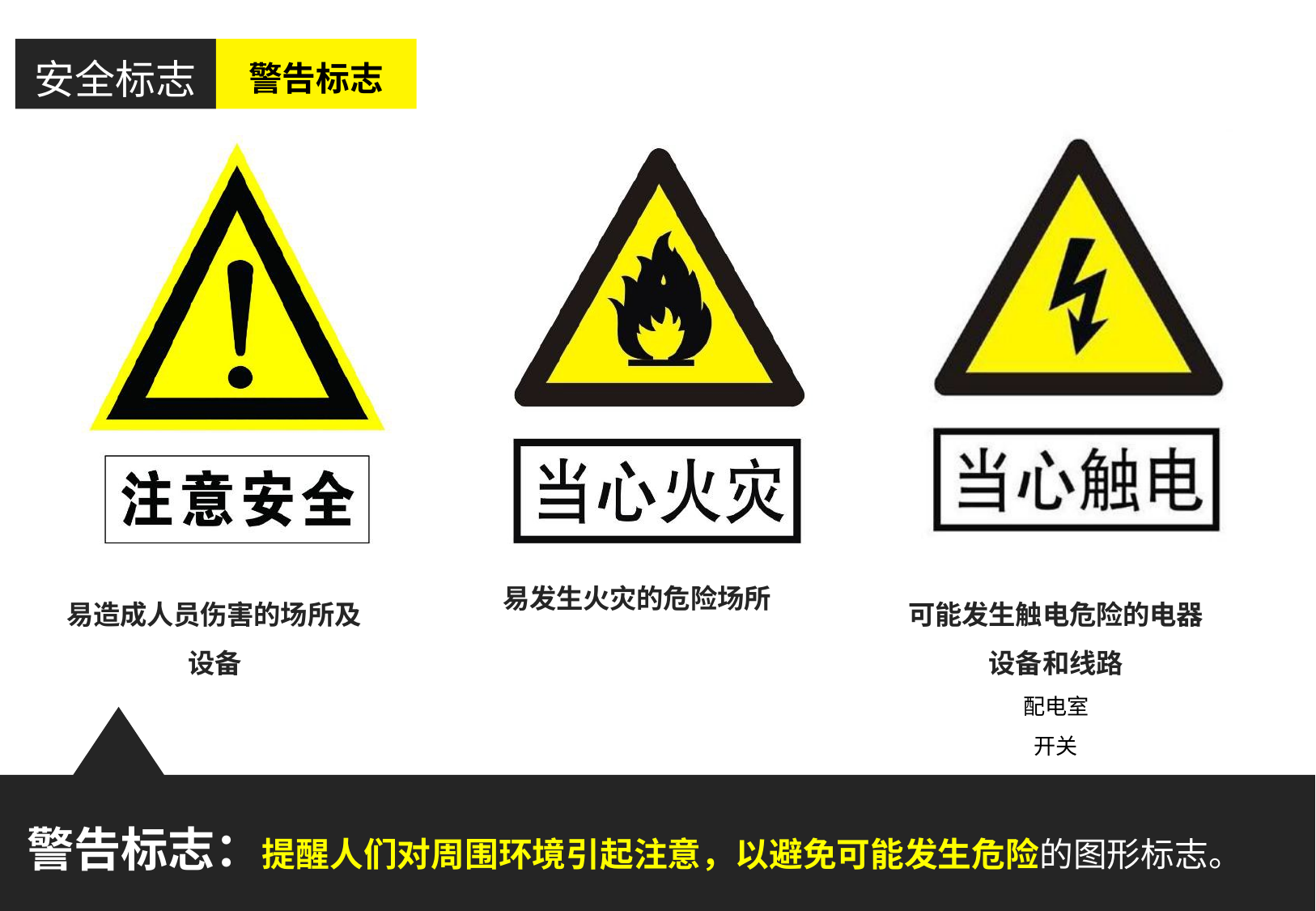

# 安全标志
警告标志

易造成人员伤害的场所及 设备
易发生火灾的危险场所
可能发生触电危险的电器 设备和线路
配电室 开关

警告标志：提醒人们对周围环境引起注意，以避免可能发生危险的图形标志。